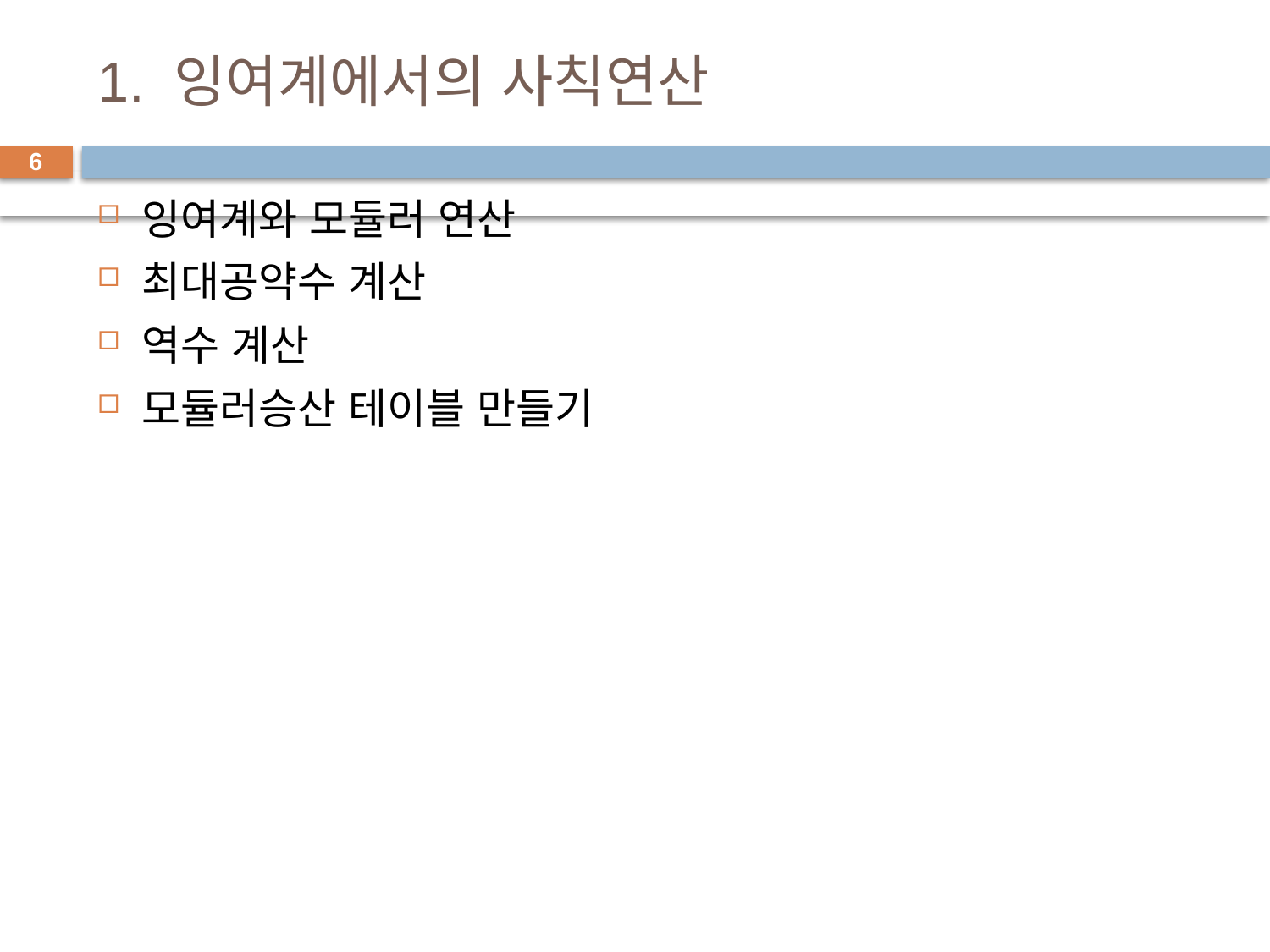

# 1. 잉여계에서의 사칙연산
6
잉여계와 모듈러 연산
최대공약수 계산
역수 계산
모듈러승산 테이블 만들기